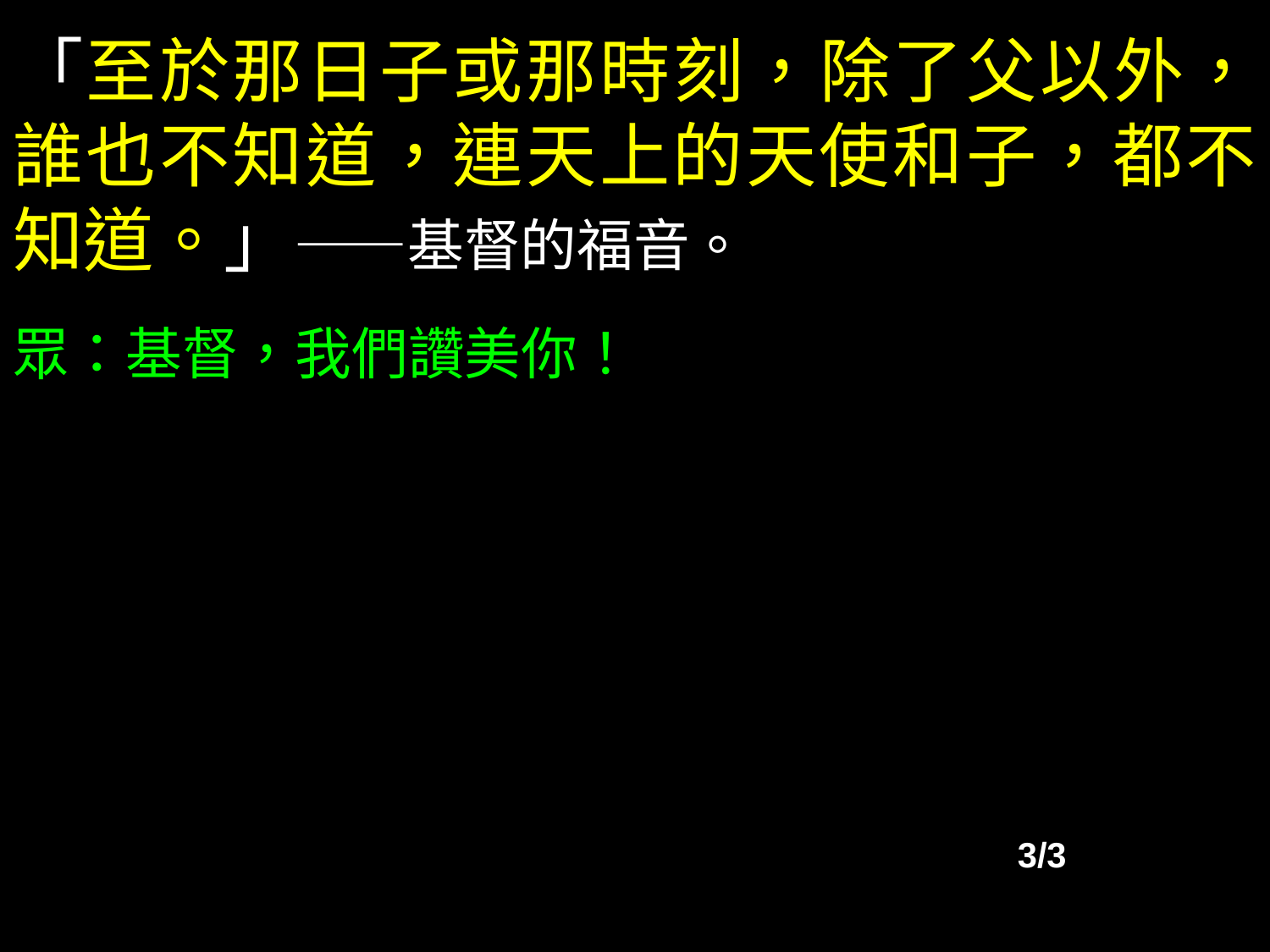

「至於那日子或那時刻，除了父以外，誰也不知道，連天上的天使和子，都不知道。」——基督的福音。
眾：基督，我們讚美你！

3/3